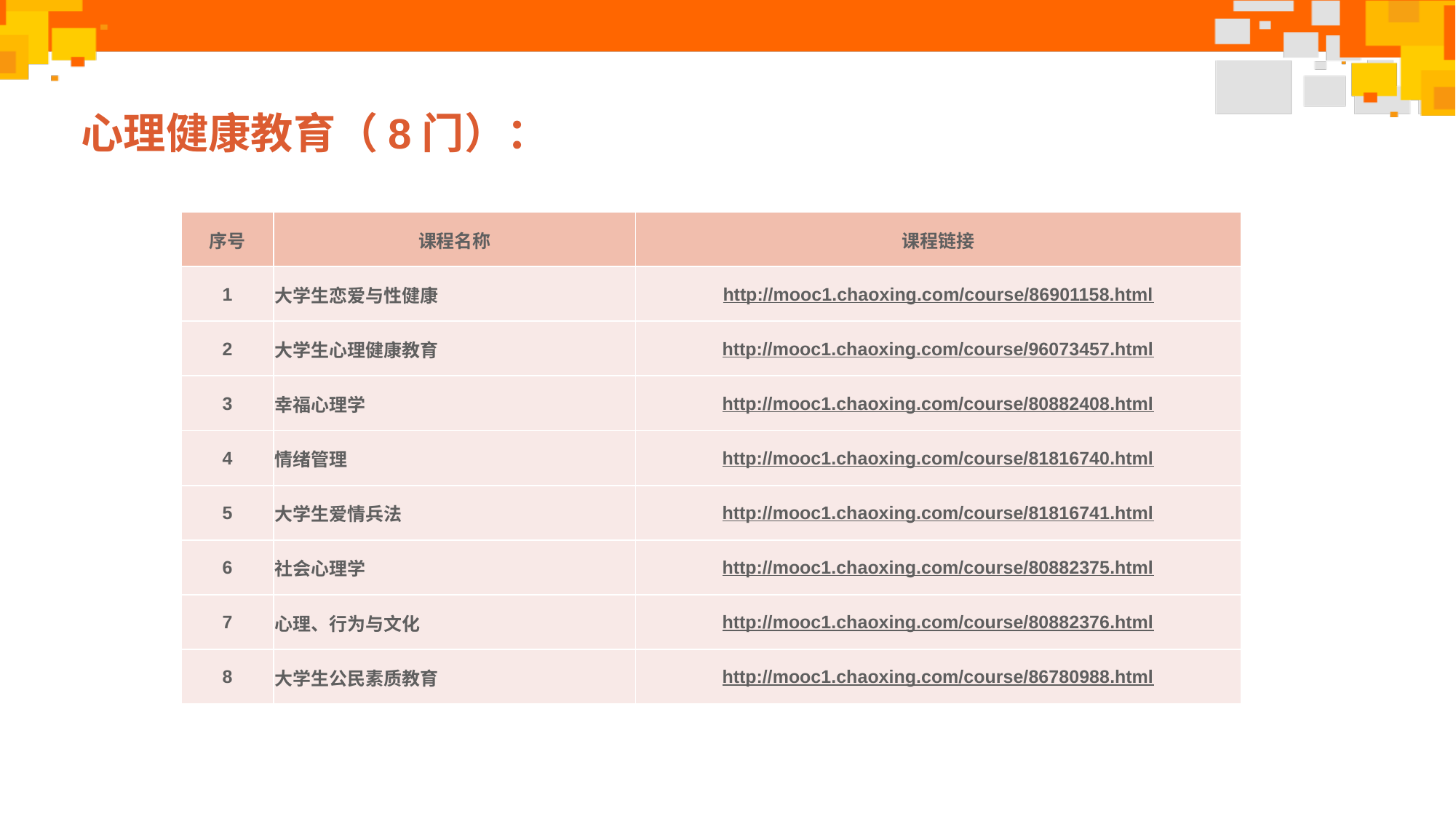

# 心理健康教育（8门）：
| 序号 | 课程名称 | 课程链接 |
| --- | --- | --- |
| 1 | 大学生恋爱与性健康 | http://mooc1.chaoxing.com/course/86901158.html |
| 2 | 大学生心理健康教育 | http://mooc1.chaoxing.com/course/96073457.html |
| 3 | 幸福心理学 | http://mooc1.chaoxing.com/course/80882408.html |
| 4 | 情绪管理 | http://mooc1.chaoxing.com/course/81816740.html |
| 5 | 大学生爱情兵法 | http://mooc1.chaoxing.com/course/81816741.html |
| 6 | 社会心理学 | http://mooc1.chaoxing.com/course/80882375.html |
| 7 | 心理、行为与文化 | http://mooc1.chaoxing.com/course/80882376.html |
| 8 | 大学生公民素质教育 | http://mooc1.chaoxing.com/course/86780988.html |